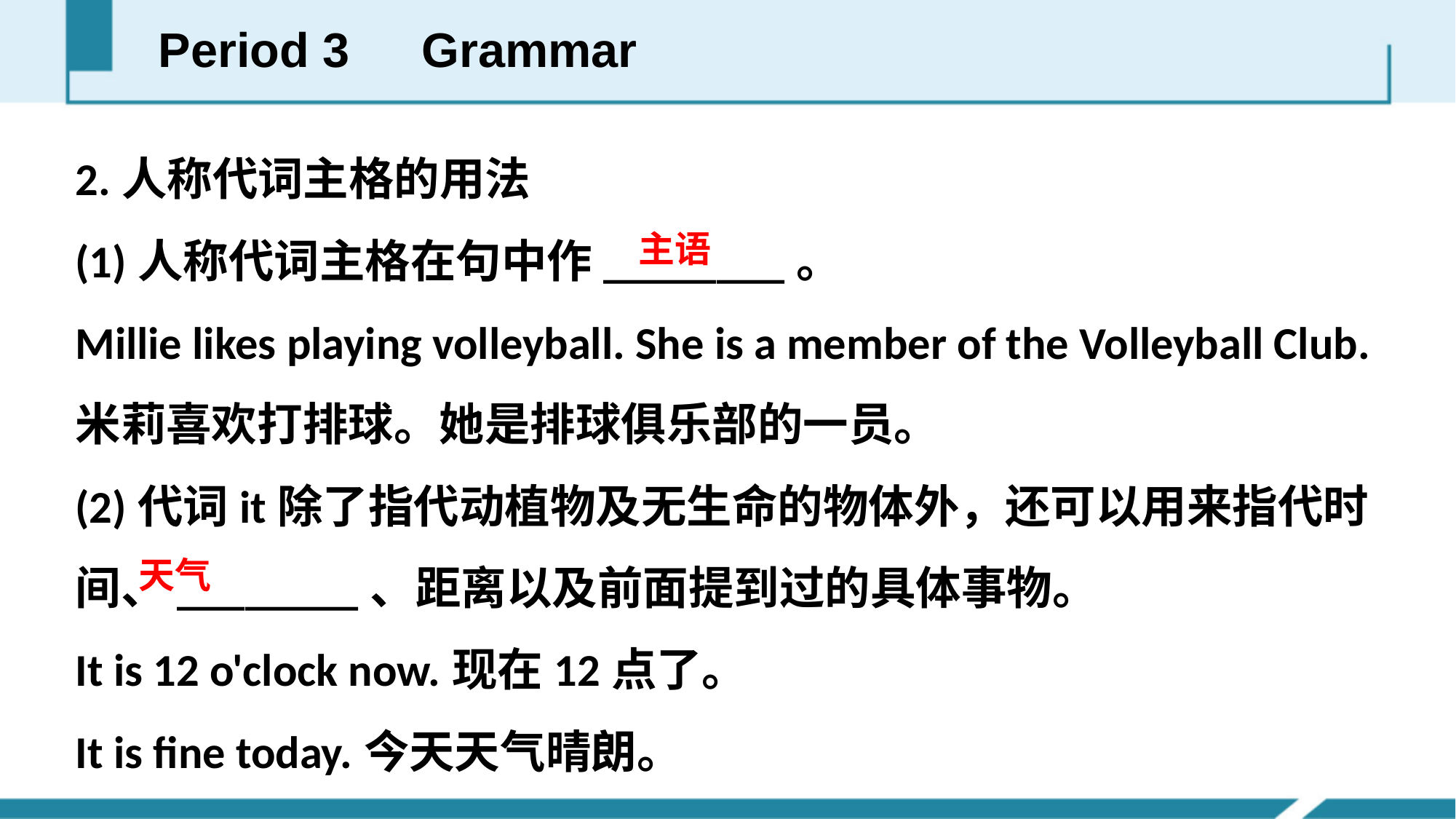

Period 3　Grammar
2.人称代词主格的用法
(1)人称代词主格在句中作________。
Millie likes playing volleyball. She is a member of the Volleyball Club.
米莉喜欢打排球。她是排球俱乐部的一员。
(2)代词it除了指代动植物及无生命的物体外，还可以用来指代时间、________、距离以及前面提到过的具体事物。
It is 12 o'clock now.现在12点了。
It is fine today.今天天气晴朗。
主语
 天气